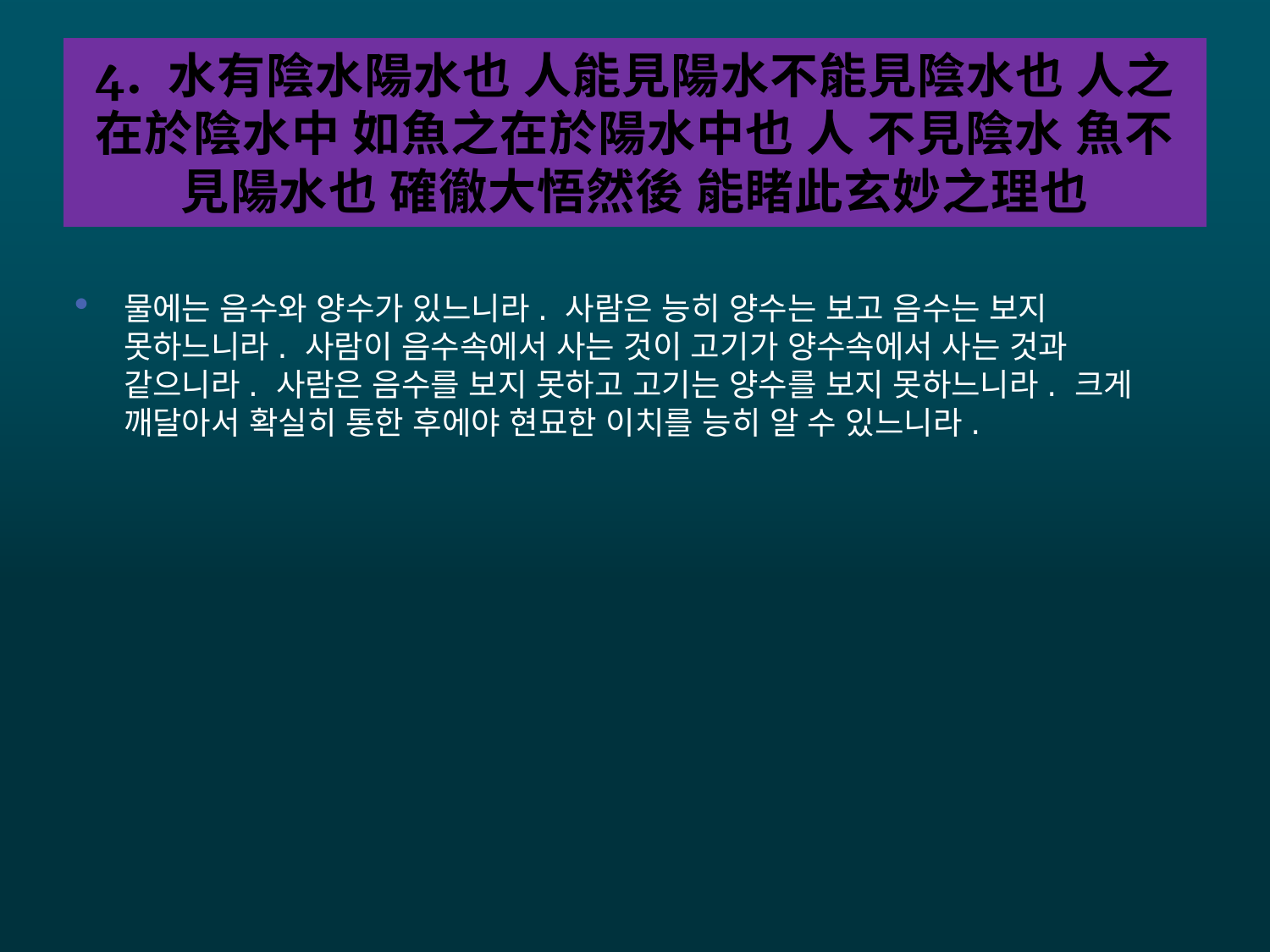

# 4. 水有陰水陽水也 人能見陽水不能見陰水也 人之在於陰水中 如魚之在於陽水中也 人 不見陰水 魚不見陽水也 確徹大悟然後 能睹此玄妙之理也
물에는 음수와 양수가 있느니라. 사람은 능히 양수는 보고 음수는 보지 못하느니라. 사람이 음수속에서 사는 것이 고기가 양수속에서 사는 것과 같으니라. 사람은 음수를 보지 못하고 고기는 양수를 보지 못하느니라. 크게 깨달아서 확실히 통한 후에야 현묘한 이치를 능히 알 수 있느니라.